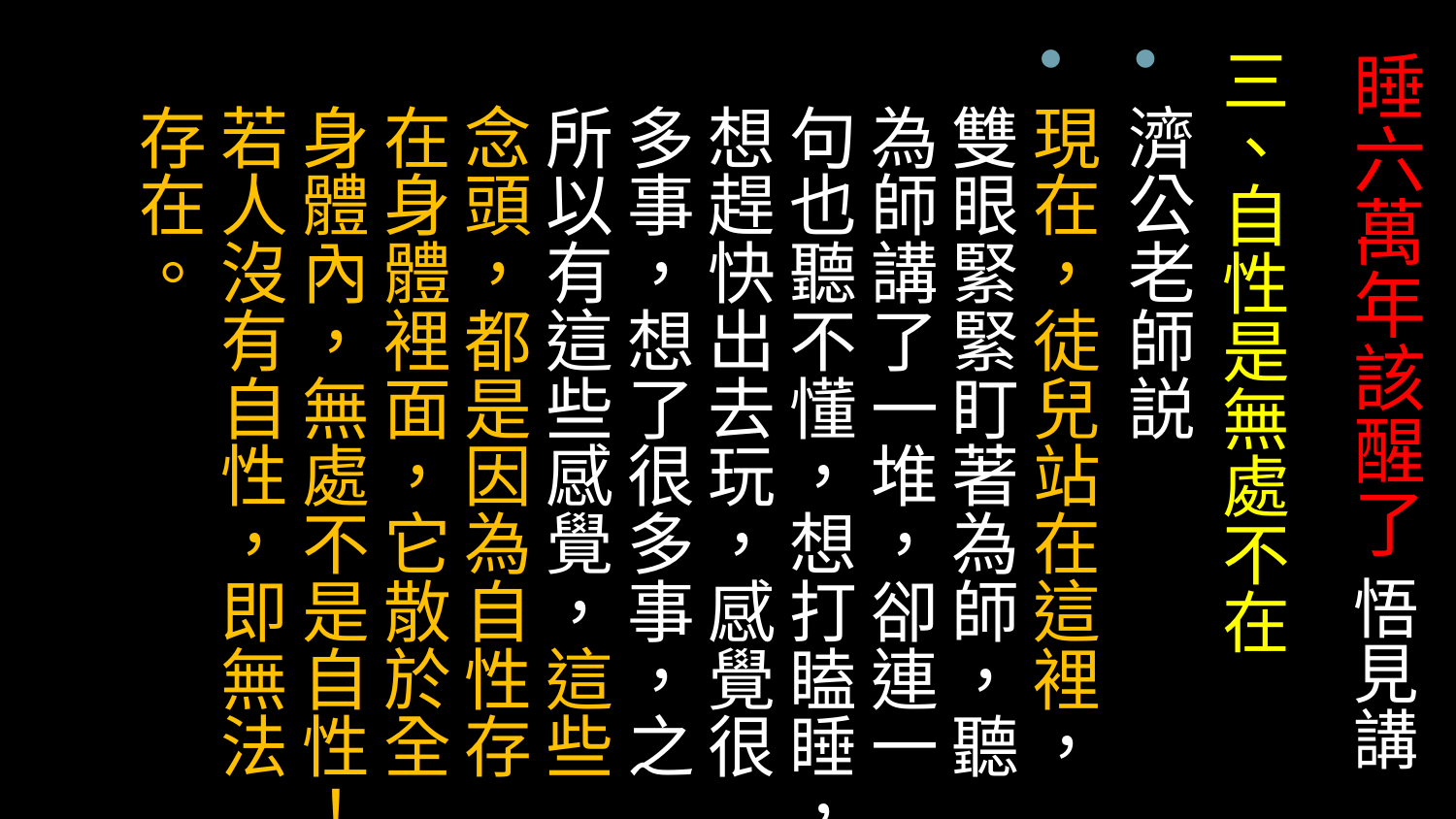

三、自性是無處不在
濟公老師説
現在，徒兒站在這裡，雙眼緊緊盯著為師，聽為師講了一堆，卻連一句也聽不懂，想打瞌睡，想趕快出去玩，感覺很多事，想了很多事，之所以有這些感覺，這些念頭，都是因為自性存在身體裡面，它散於全身體內，無處不是自性！若人沒有自性，即無法存在。

# 睡六萬年該醒了 悟見講